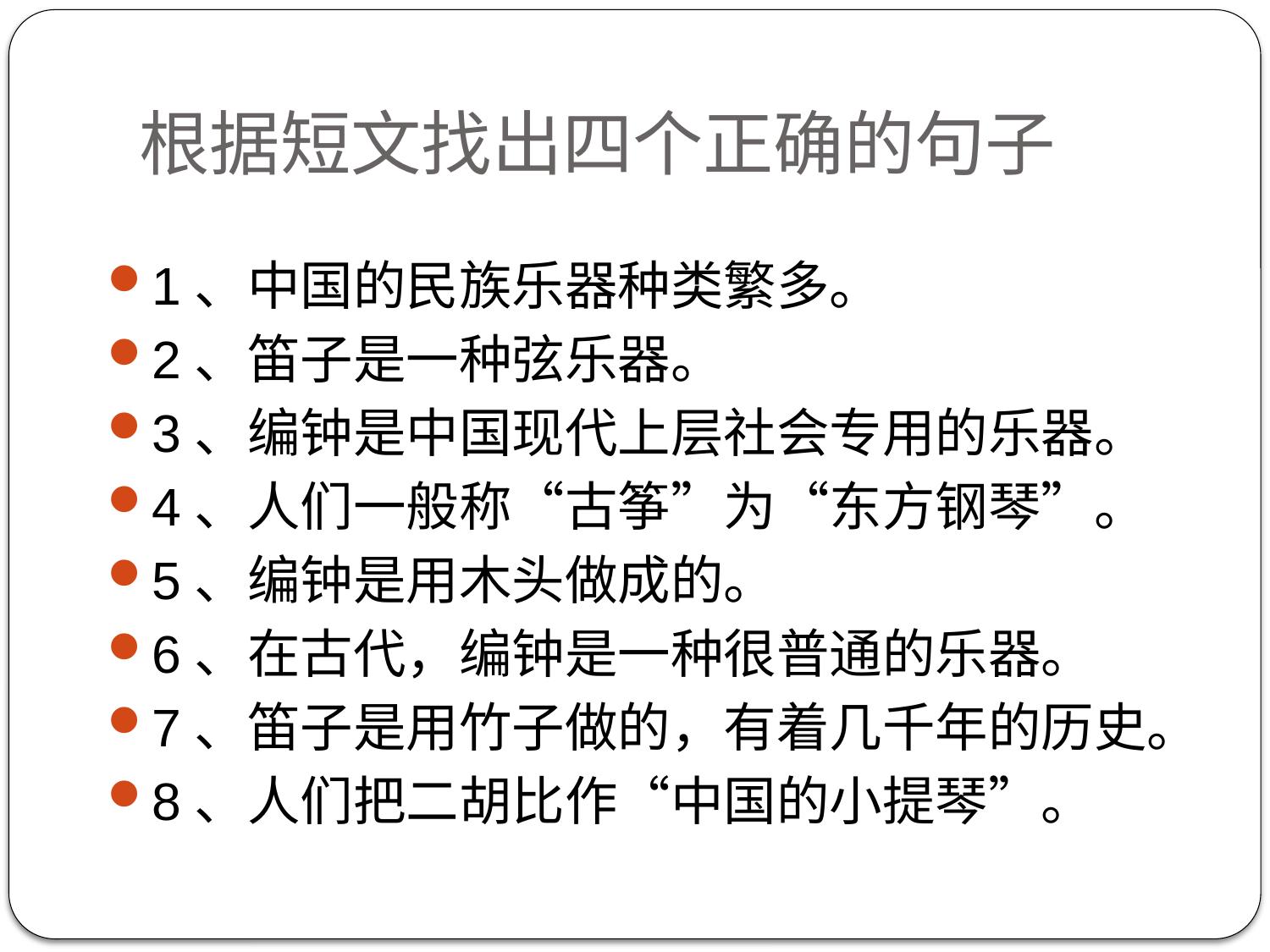

# 根据短文找出四个正确的句子
1、中国的民族乐器种类繁多。
2、笛子是一种弦乐器。
3、编钟是中国现代上层社会专用的乐器。
4、人们一般称“古筝”为“东方钢琴”。
5、编钟是用木头做成的。
6、在古代，编钟是一种很普通的乐器。
7、笛子是用竹子做的，有着几千年的历史。
8、人们把二胡比作“中国的小提琴”。